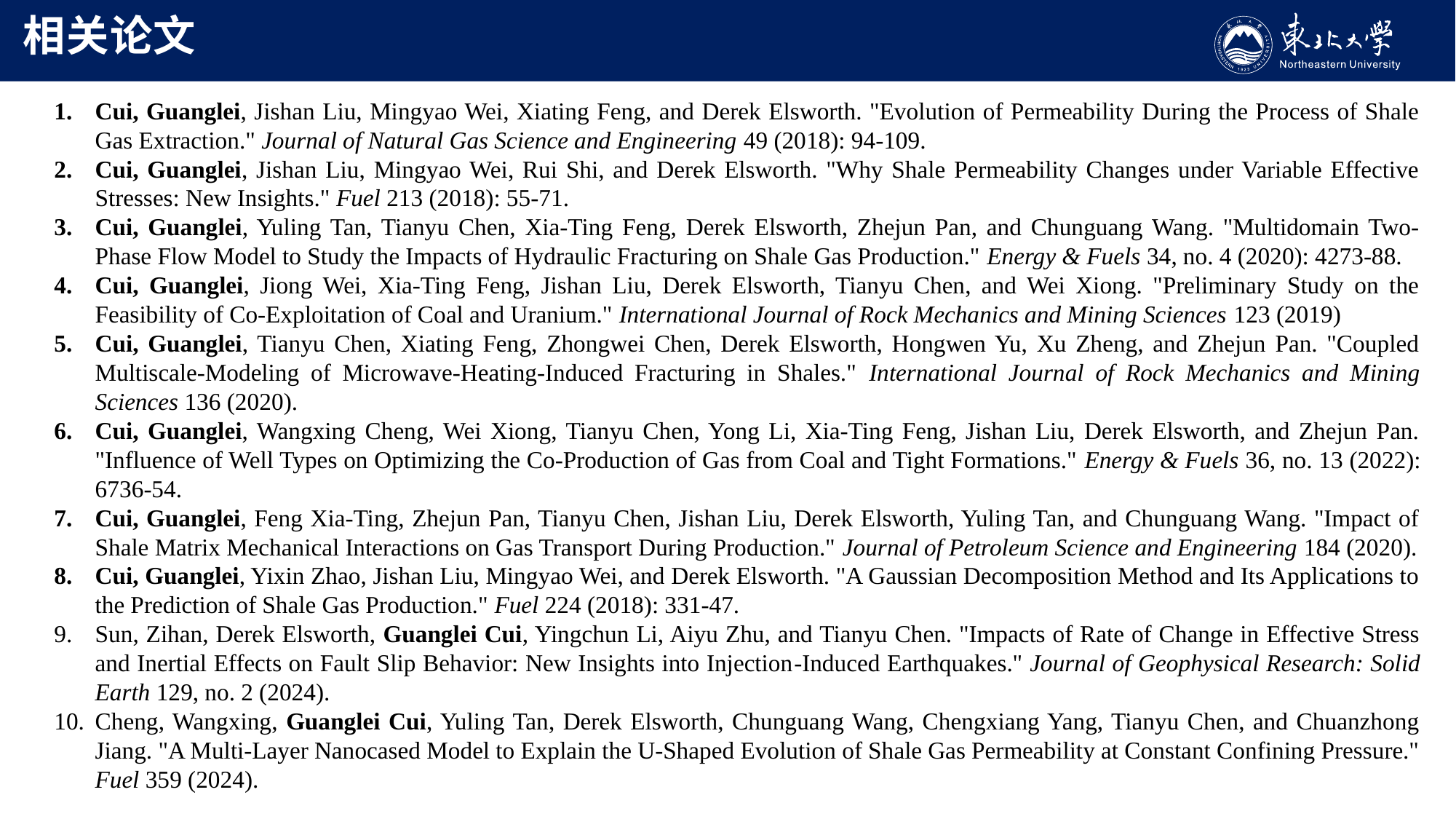

相关论文
Cui, Guanglei, Jishan Liu, Mingyao Wei, Xiating Feng, and Derek Elsworth. "Evolution of Permeability During the Process of Shale Gas Extraction." Journal of Natural Gas Science and Engineering 49 (2018): 94-109.
Cui, Guanglei, Jishan Liu, Mingyao Wei, Rui Shi, and Derek Elsworth. "Why Shale Permeability Changes under Variable Effective Stresses: New Insights." Fuel 213 (2018): 55-71.
Cui, Guanglei, Yuling Tan, Tianyu Chen, Xia-Ting Feng, Derek Elsworth, Zhejun Pan, and Chunguang Wang. "Multidomain Two-Phase Flow Model to Study the Impacts of Hydraulic Fracturing on Shale Gas Production." Energy & Fuels 34, no. 4 (2020): 4273-88.
Cui, Guanglei, Jiong Wei, Xia-Ting Feng, Jishan Liu, Derek Elsworth, Tianyu Chen, and Wei Xiong. "Preliminary Study on the Feasibility of Co-Exploitation of Coal and Uranium." International Journal of Rock Mechanics and Mining Sciences 123 (2019)
Cui, Guanglei, Tianyu Chen, Xiating Feng, Zhongwei Chen, Derek Elsworth, Hongwen Yu, Xu Zheng, and Zhejun Pan. "Coupled Multiscale-Modeling of Microwave-Heating-Induced Fracturing in Shales." International Journal of Rock Mechanics and Mining Sciences 136 (2020).
Cui, Guanglei, Wangxing Cheng, Wei Xiong, Tianyu Chen, Yong Li, Xia-Ting Feng, Jishan Liu, Derek Elsworth, and Zhejun Pan. "Influence of Well Types on Optimizing the Co-Production of Gas from Coal and Tight Formations." Energy & Fuels 36, no. 13 (2022): 6736-54.
Cui, Guanglei, Feng Xia-Ting, Zhejun Pan, Tianyu Chen, Jishan Liu, Derek Elsworth, Yuling Tan, and Chunguang Wang. "Impact of Shale Matrix Mechanical Interactions on Gas Transport During Production." Journal of Petroleum Science and Engineering 184 (2020).
Cui, Guanglei, Yixin Zhao, Jishan Liu, Mingyao Wei, and Derek Elsworth. "A Gaussian Decomposition Method and Its Applications to the Prediction of Shale Gas Production." Fuel 224 (2018): 331-47.
Sun, Zihan, Derek Elsworth, Guanglei Cui, Yingchun Li, Aiyu Zhu, and Tianyu Chen. "Impacts of Rate of Change in Effective Stress and Inertial Effects on Fault Slip Behavior: New Insights into Injection‐Induced Earthquakes." Journal of Geophysical Research: Solid Earth 129, no. 2 (2024).
Cheng, Wangxing, Guanglei Cui, Yuling Tan, Derek Elsworth, Chunguang Wang, Chengxiang Yang, Tianyu Chen, and Chuanzhong Jiang. "A Multi-Layer Nanocased Model to Explain the U-Shaped Evolution of Shale Gas Permeability at Constant Confining Pressure." Fuel 359 (2024).